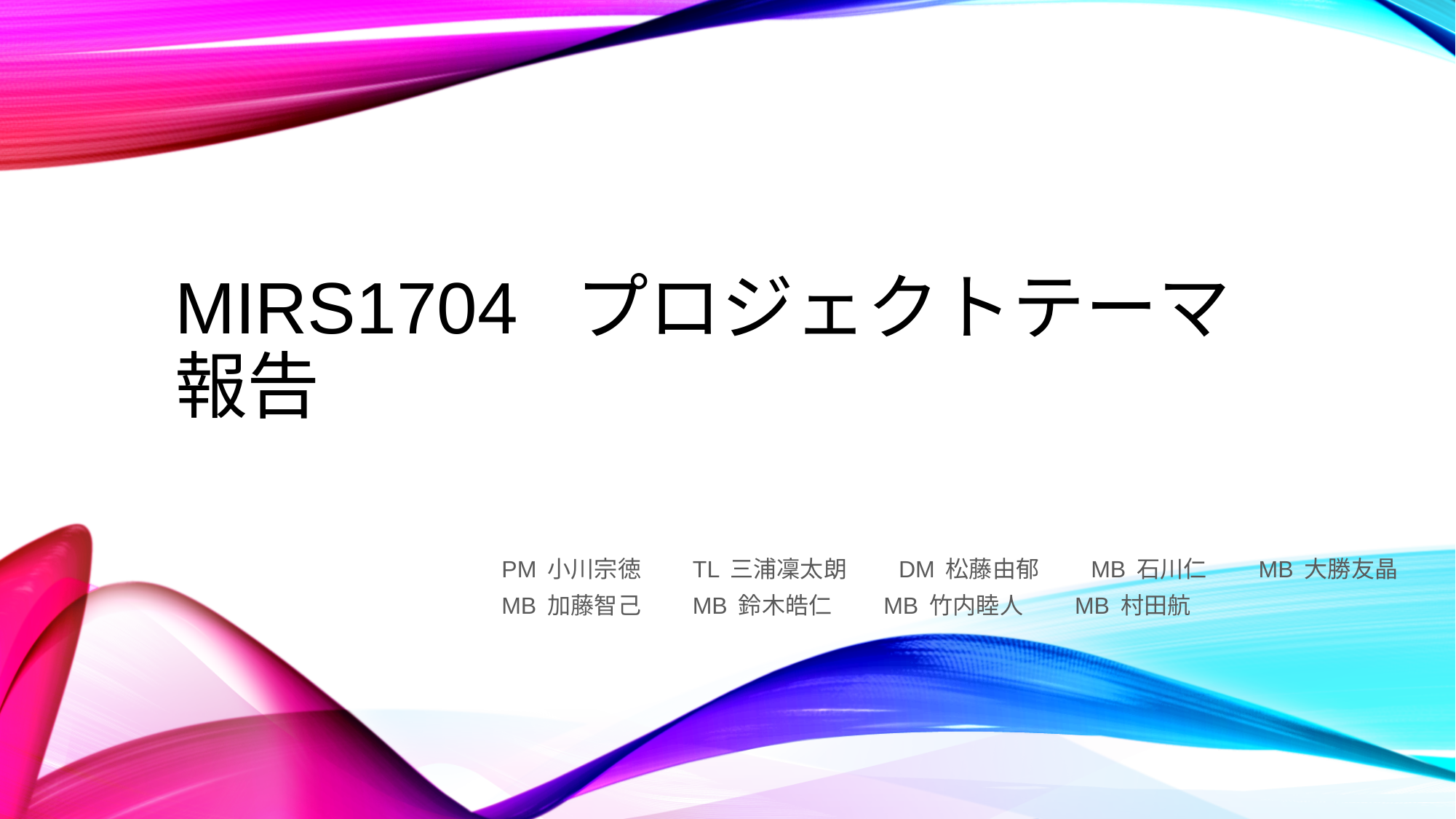

# MIRS1704  プロジェクトテーマ報告
PM 小川宗徳　　TL 三浦凜太朗　　DM 松藤由郁　　MB 石川仁　　MB 大勝友晶
MB 加藤智己　　MB 鈴木皓仁　　MB 竹内睦人　　MB 村田航